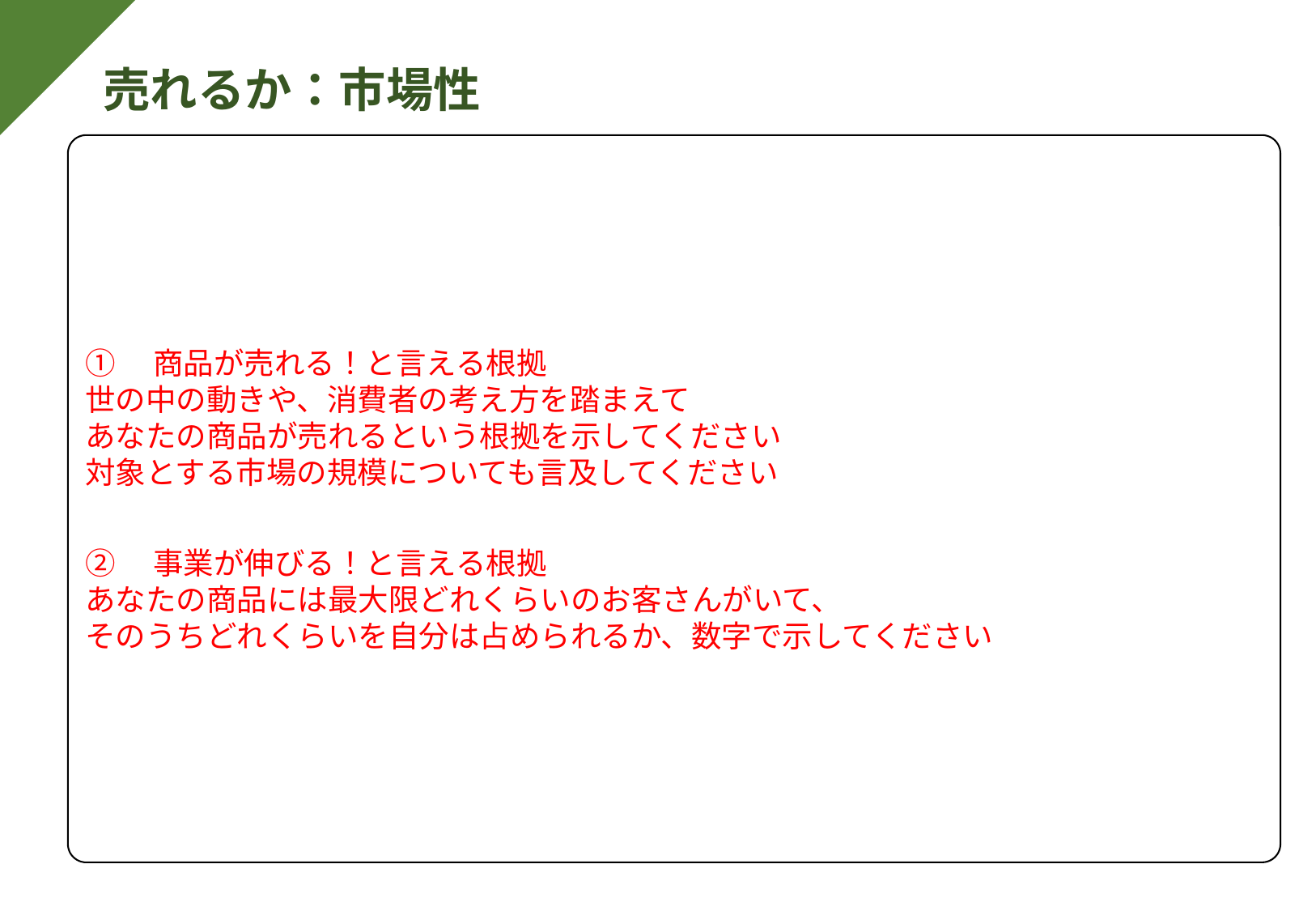

# 売れるか：市場性
①　商品が売れる！と言える根拠
世の中の動きや、消費者の考え方を踏まえて
あなたの商品が売れるという根拠を示してください
対象とする市場の規模についても言及してください

②　事業が伸びる！と言える根拠
あなたの商品には最大限どれくらいのお客さんがいて、
そのうちどれくらいを自分は占められるか、数字で示してください